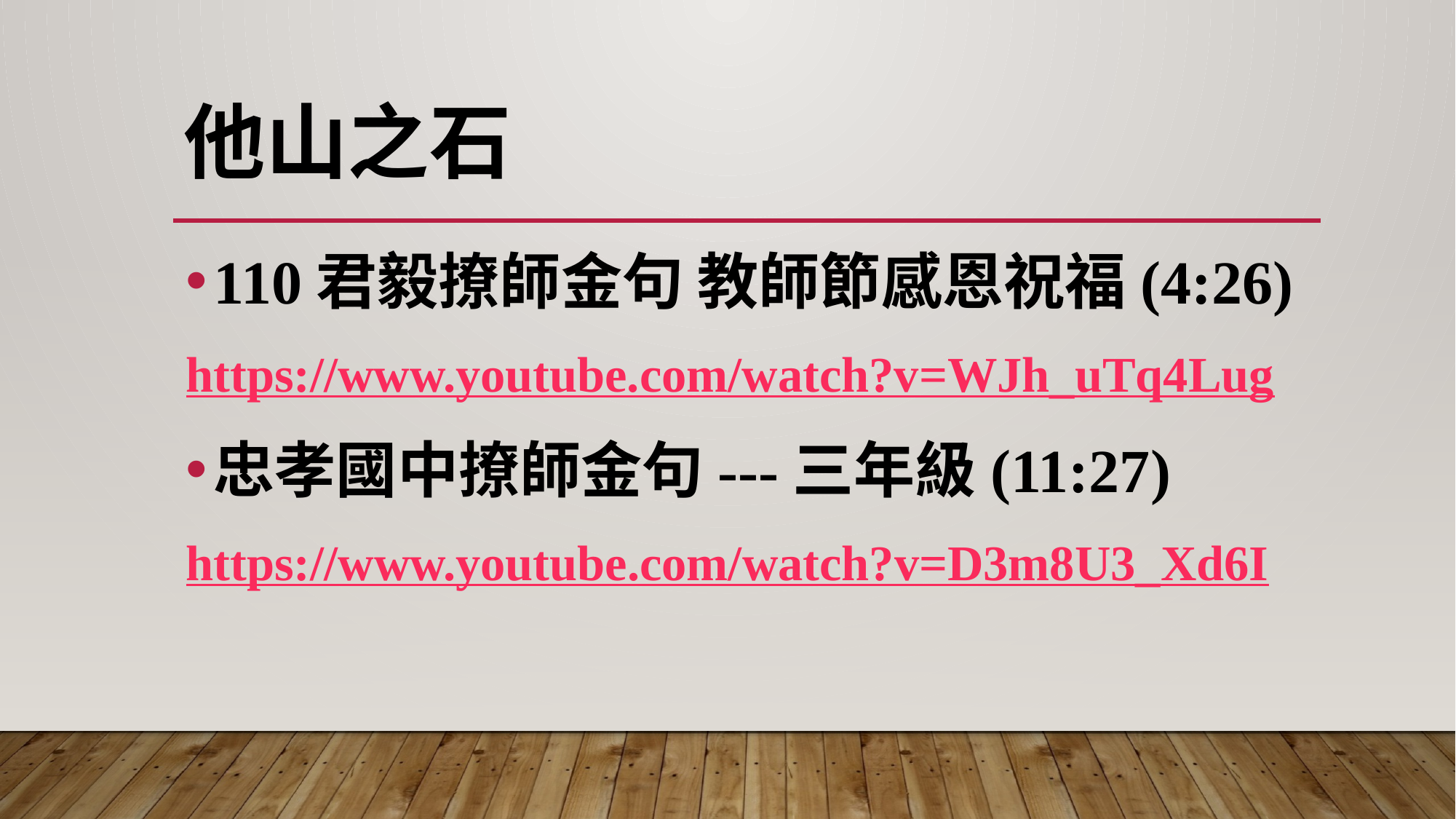

# 他山之石
110君毅撩師金句 教師節感恩祝福(4:26)
https://www.youtube.com/watch?v=WJh_uTq4Lug
忠孝國中撩師金句---三年級(11:27)
https://www.youtube.com/watch?v=D3m8U3_Xd6I